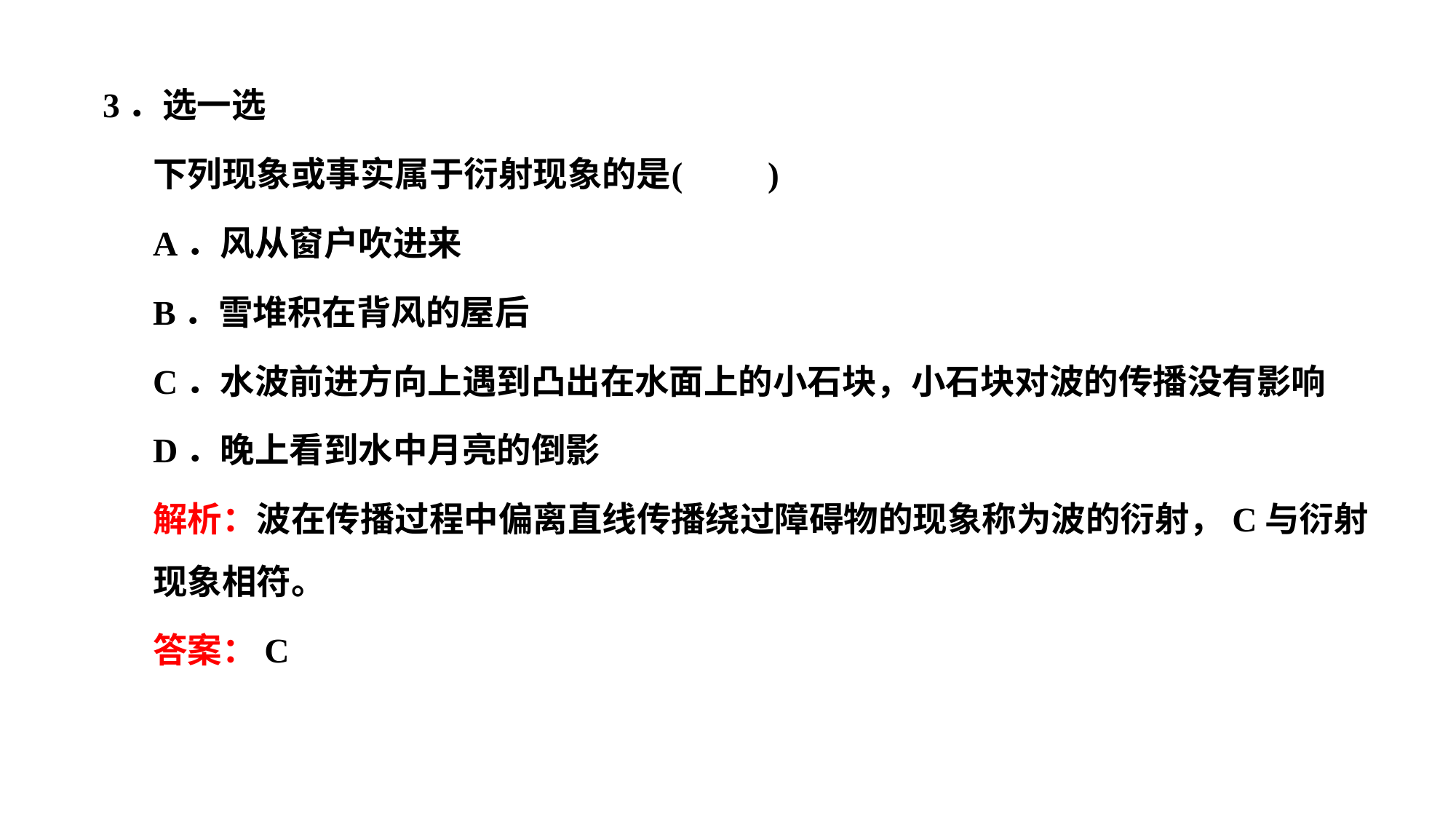

3．选一选
下列现象或事实属于衍射现象的是						(　　)
A．风从窗户吹进来
B．雪堆积在背风的屋后
C．水波前进方向上遇到凸出在水面上的小石块，小石块对波的传播没有影响
D．晚上看到水中月亮的倒影
解析：波在传播过程中偏离直线传播绕过障碍物的现象称为波的衍射，C与衍射现象相符。
答案：C